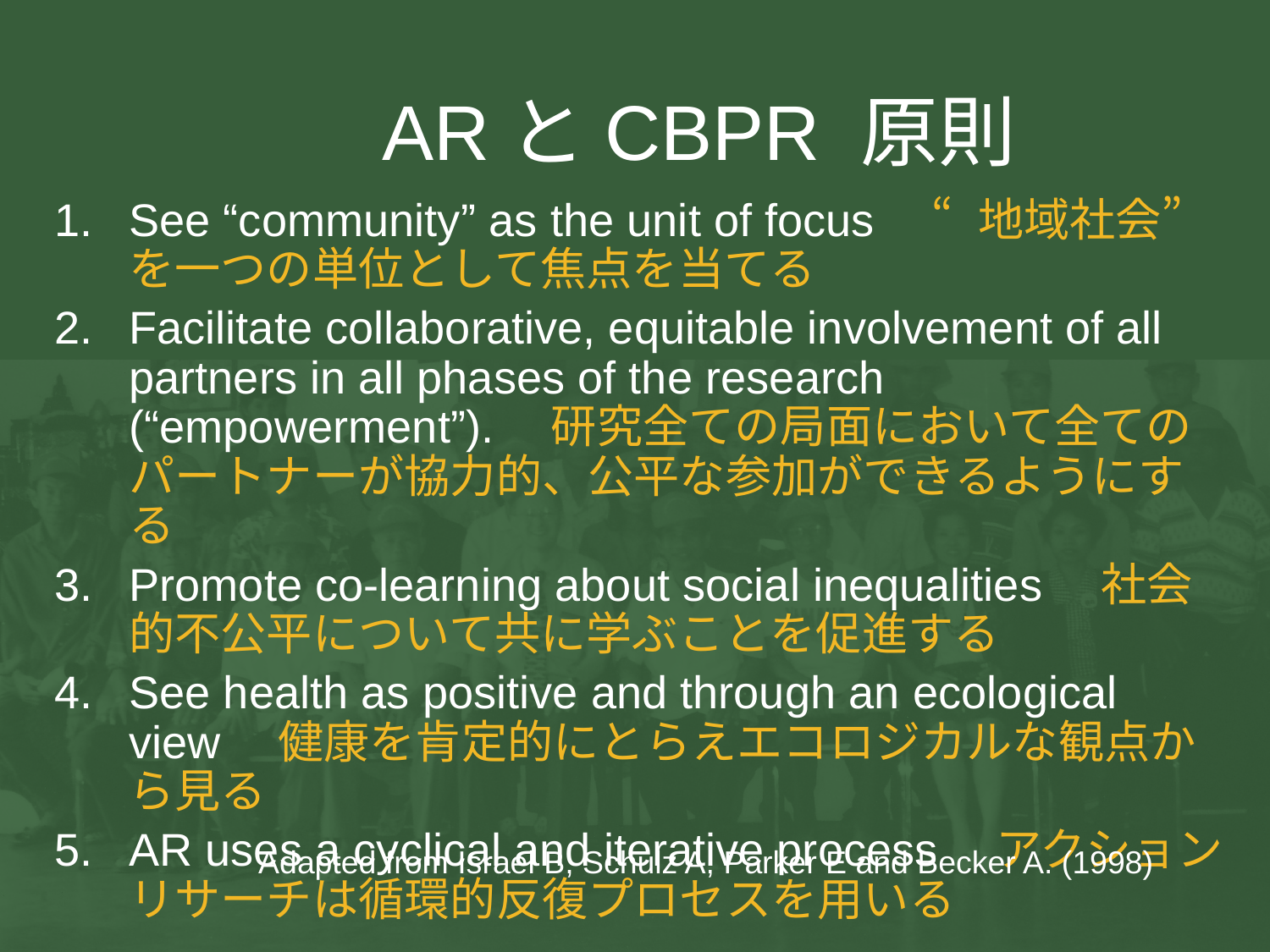

# ARとCBPR 原則
See “community” as the unit of focus　“地域社会”を一つの単位として焦点を当てる
Facilitate collaborative, equitable involvement of all partners in all phases of the research (“empowerment”).　研究全ての局面において全てのパートナーが協力的、公平な参加ができるようにする
Promote co-learning about social inequalities　社会的不公平について共に学ぶことを促進する
See health as positive and through an ecological view　健康を肯定的にとらえエコロジカルな観点から見る
AR uses a cyclical and iterative process　アクションリサーチは循環的反復プロセスを用いる

Adapted from Israel B, Schulz A, Parker E and Becker A. (1998)